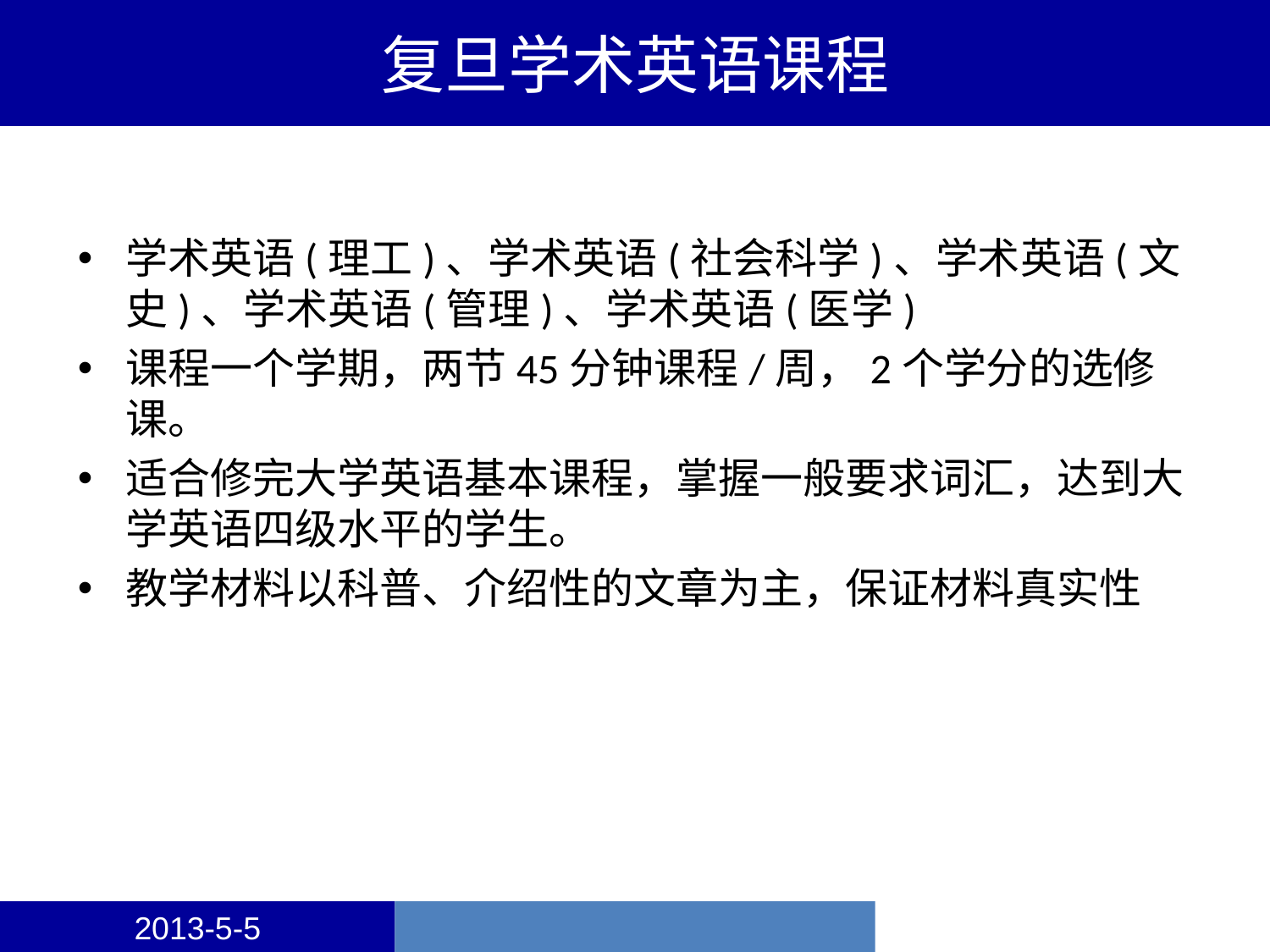

# 复旦学术英语课程

学术英语(理工)、学术英语(社会科学)、学术英语(文史)、学术英语(管理)、学术英语(医学)
课程一个学期，两节45分钟课程/周，2个学分的选修课。
适合修完大学英语基本课程，掌握一般要求词汇，达到大学英语四级水平的学生。
教学材料以科普、介绍性的文章为主，保证材料真实性

2013-5-5